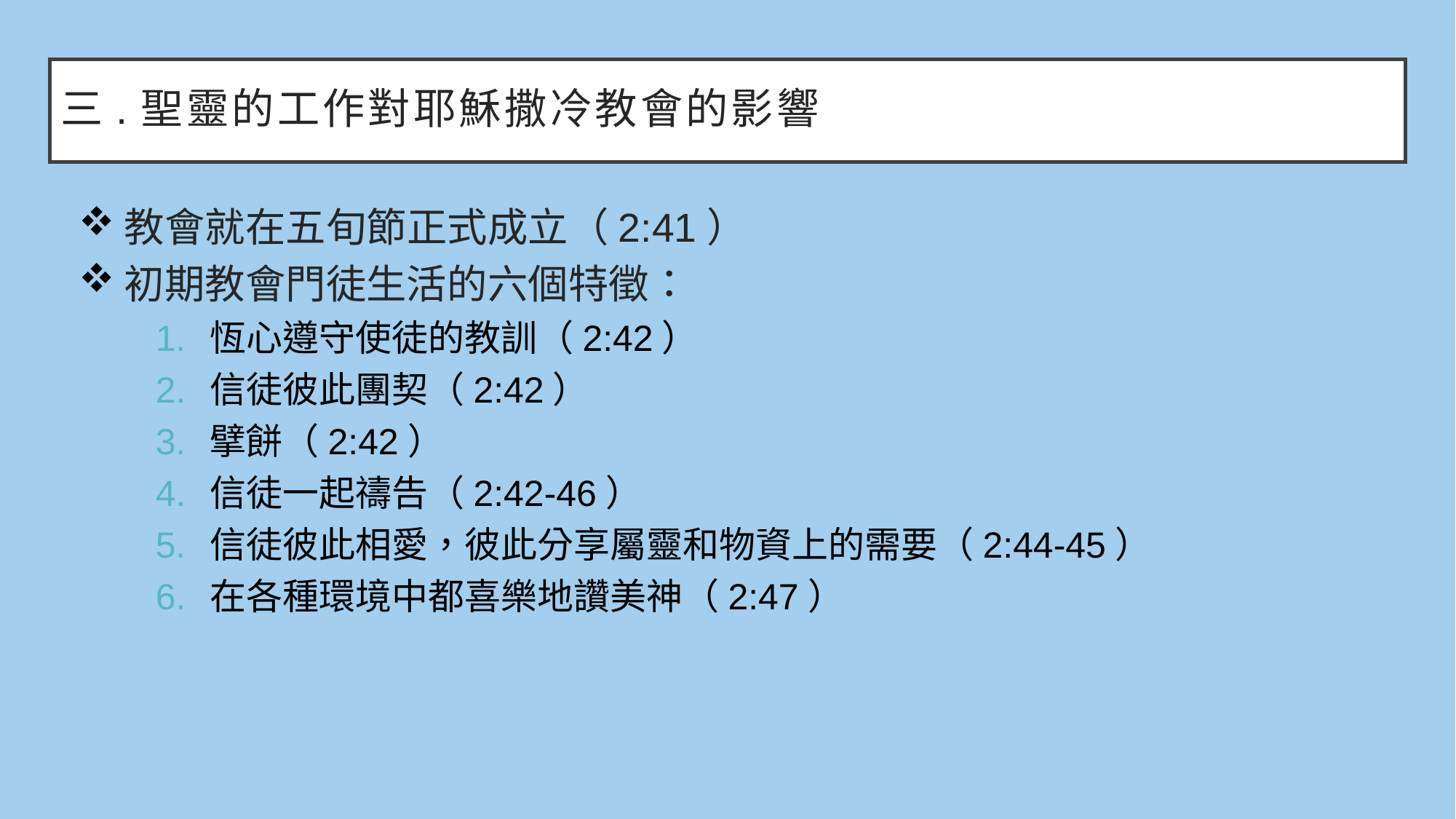

# 三.聖靈的工作對耶穌撒冷教會的影響
教會就在五旬節正式成立（2:41）
初期教會門徒生活的六個特徵：
恆心遵守使徒的教訓（2:42）
信徒彼此團契（2:42）
擘餅（2:42）
信徒一起禱告（2:42-46）
信徒彼此相愛，彼此分享屬靈和物資上的需要（2:44-45）
在各種環境中都喜樂地讚美神（2:47）